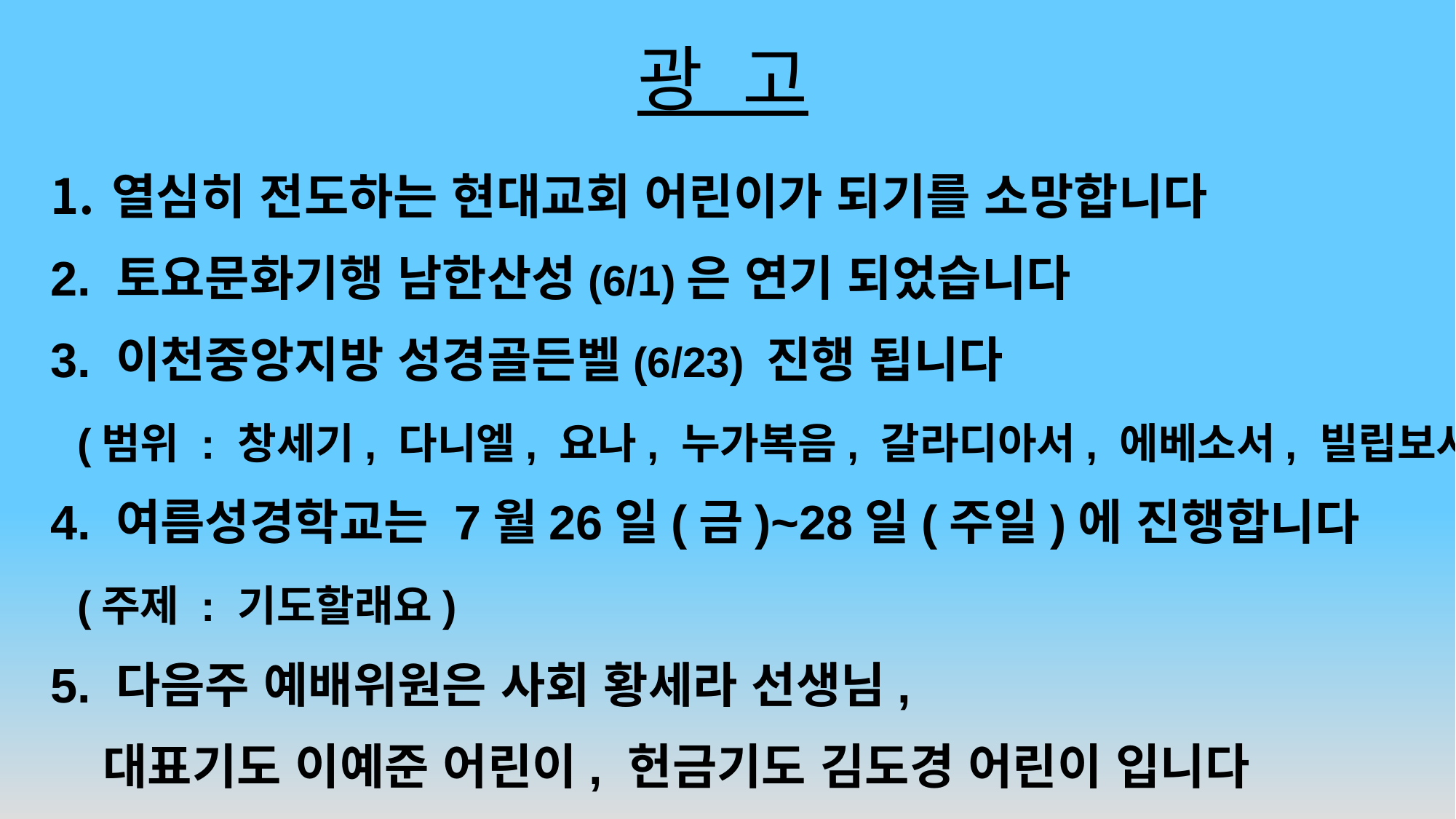

# 광  고
열심히 전도하는 현대교회 어린이가 되기를 소망합니다
2. 토요문화기행 남한산성(6/1)은 연기 되었습니다
3. 이천중앙지방 성경골든벨(6/23) 진행 됩니다
  (범위 : 창세기, 다니엘, 요나, 누가복음, 갈라디아서, 에베소서, 빌립보서)
4. 여름성경학교는 7월26일(금)~28일(주일)에 진행합니다
  (주제 : 기도할래요)
5. 다음주 예배위원은 사회 황세라 선생님,
   대표기도 이예준 어린이, 헌금기도 김도경 어린이 입니다